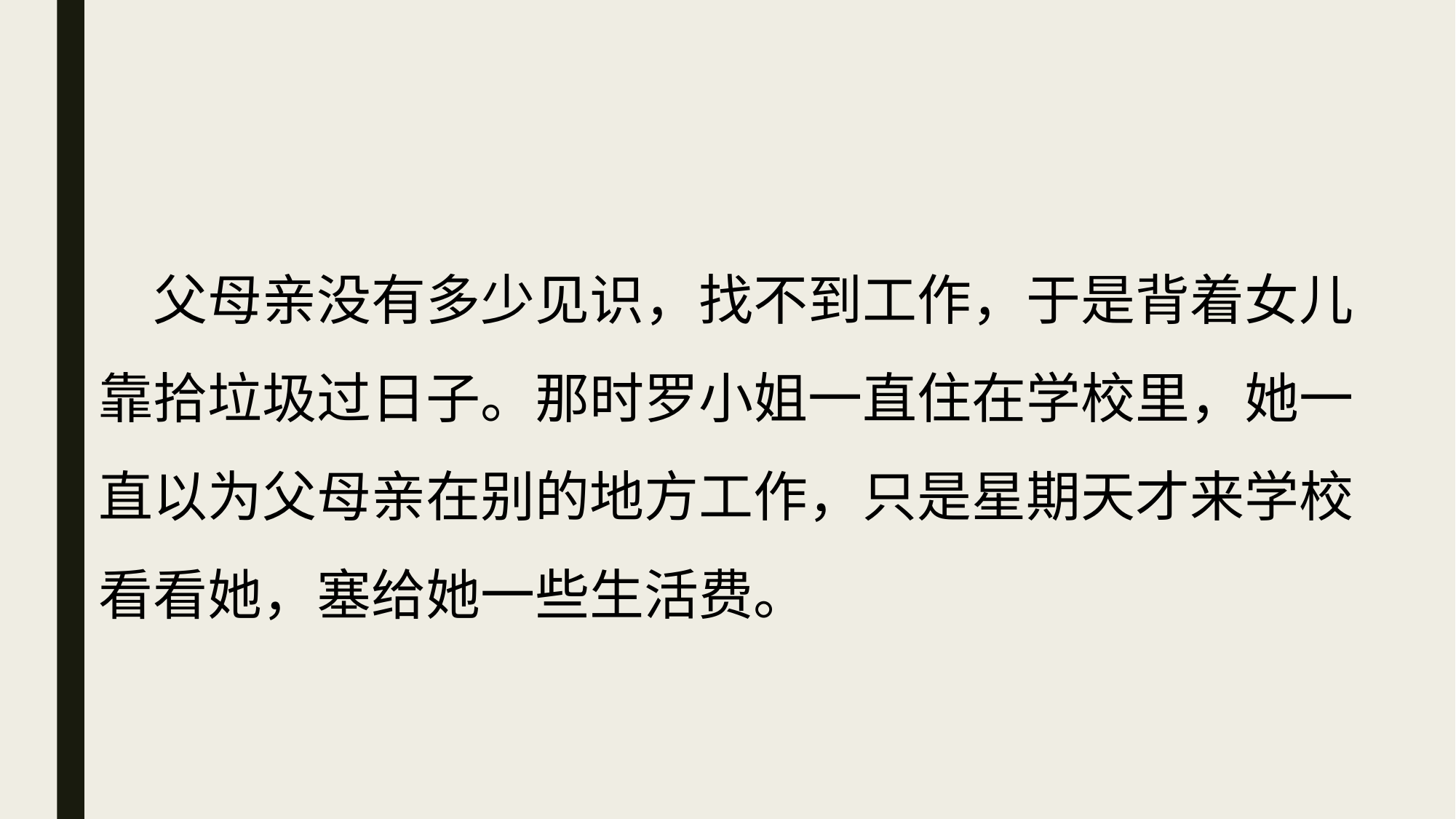

父母亲没有多少见识，找不到工作，于是背着女儿靠拾垃圾过日子。那时罗小姐一直住在学校里，她一直以为父母亲在别的地方工作，只是星期天才来学校看看她，塞给她一些生活费。